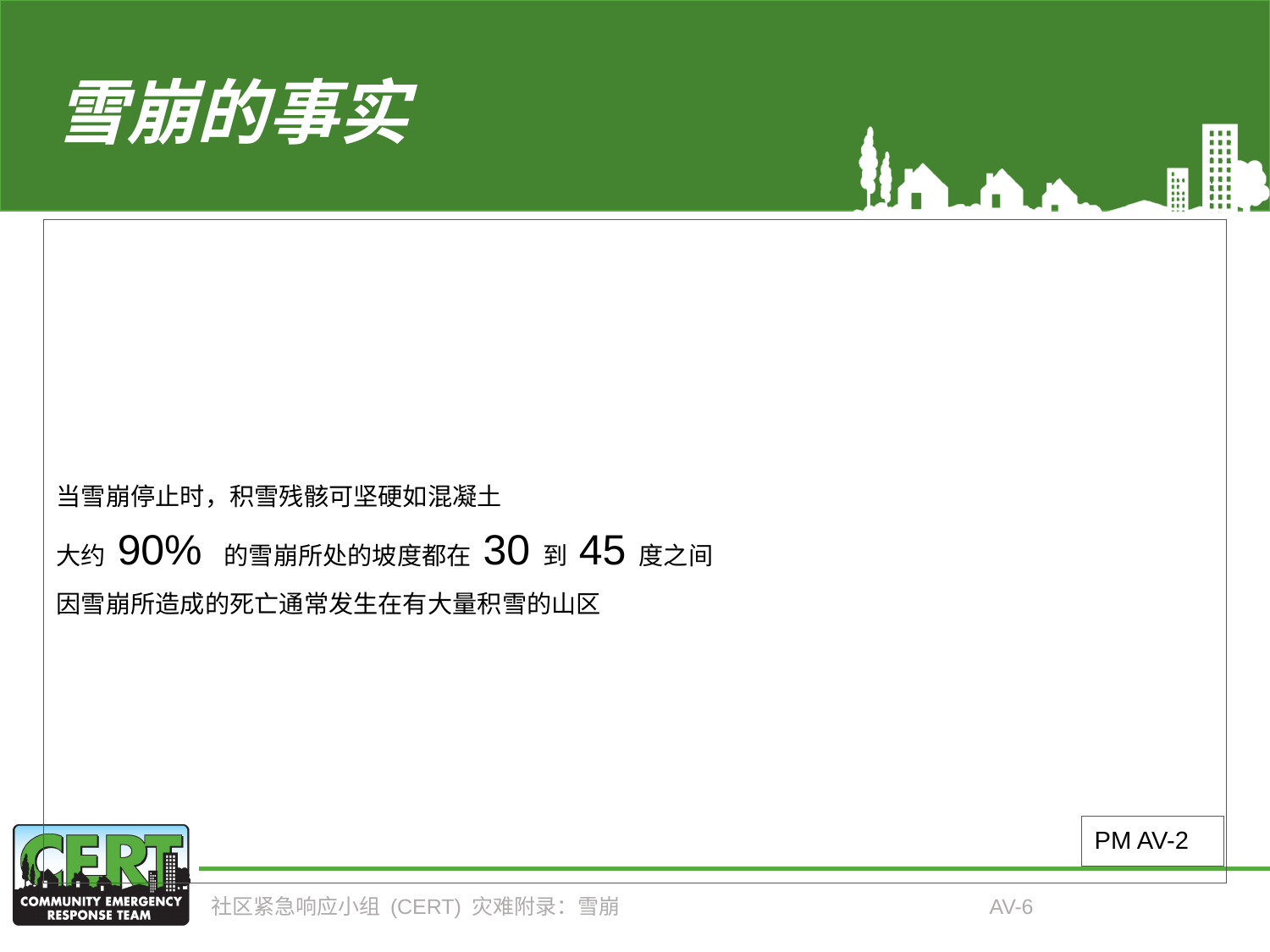

# 雪崩的事实
当雪崩停止时，积雪残骸可坚硬如混凝土
大约 90% 的雪崩所处的坡度都在 30 到 45 度之间
因雪崩所造成的死亡通常发生在有大量积雪的山区
PM AV-2
社区紧急响应小组 (CERT) 灾难附录：雪崩
AV-6